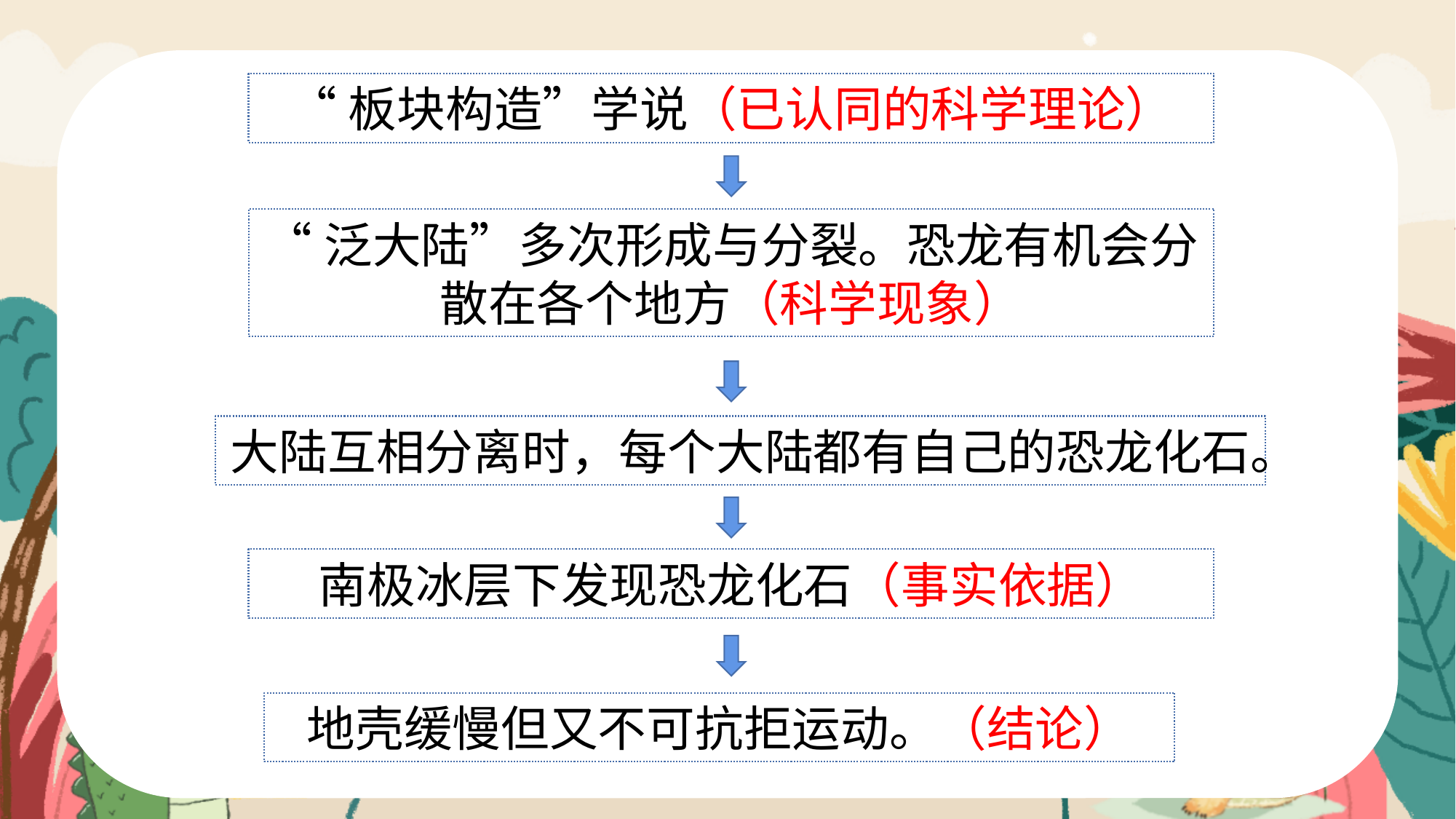

“板块构造”学说（已认同的科学理论）

“泛大陆”多次形成与分裂。恐龙有机会分散在各个地方（科学现象）

大陆互相分离时，每个大陆都有自己的恐龙化石。

南极冰层下发现恐龙化石（事实依据）

地壳缓慢但又不可抗拒运动。（结论）